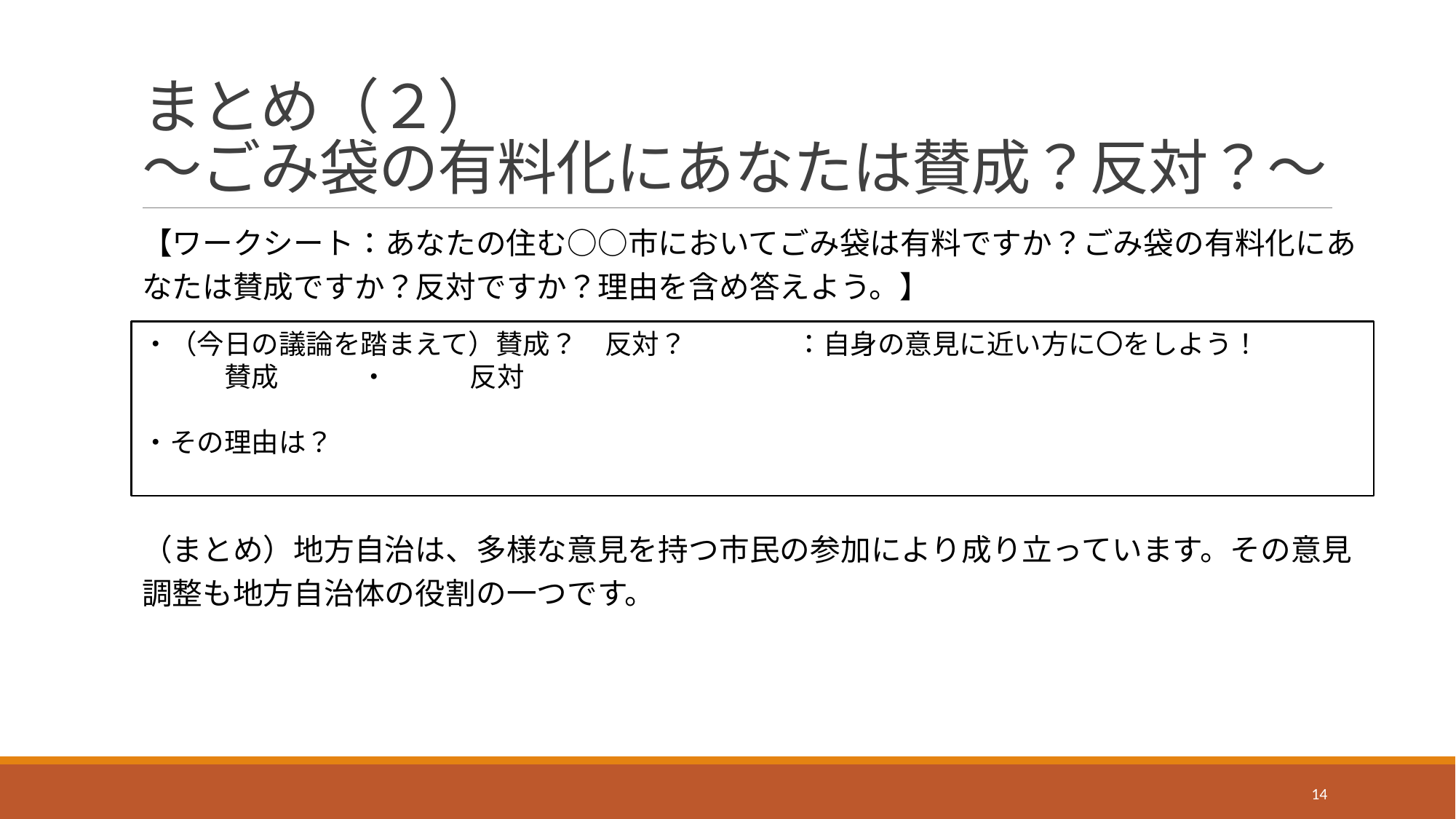

# まとめ（２） ～ごみ袋の有料化にあなたは賛成？反対？～
【ワークシート：あなたの住む○○市においてごみ袋は有料ですか？ごみ袋の有料化にあなたは賛成ですか？反対ですか？理由を含め答えよう。】

（まとめ）地方自治は、多様な意見を持つ市民の参加により成り立っています。その意見調整も地方自治体の役割の一つです。

・（今日の議論を踏まえて）賛成？　反対？　　　　：自身の意見に近い方に〇をしよう！
　　　賛成　　　・　　　反対

・その理由は？

14